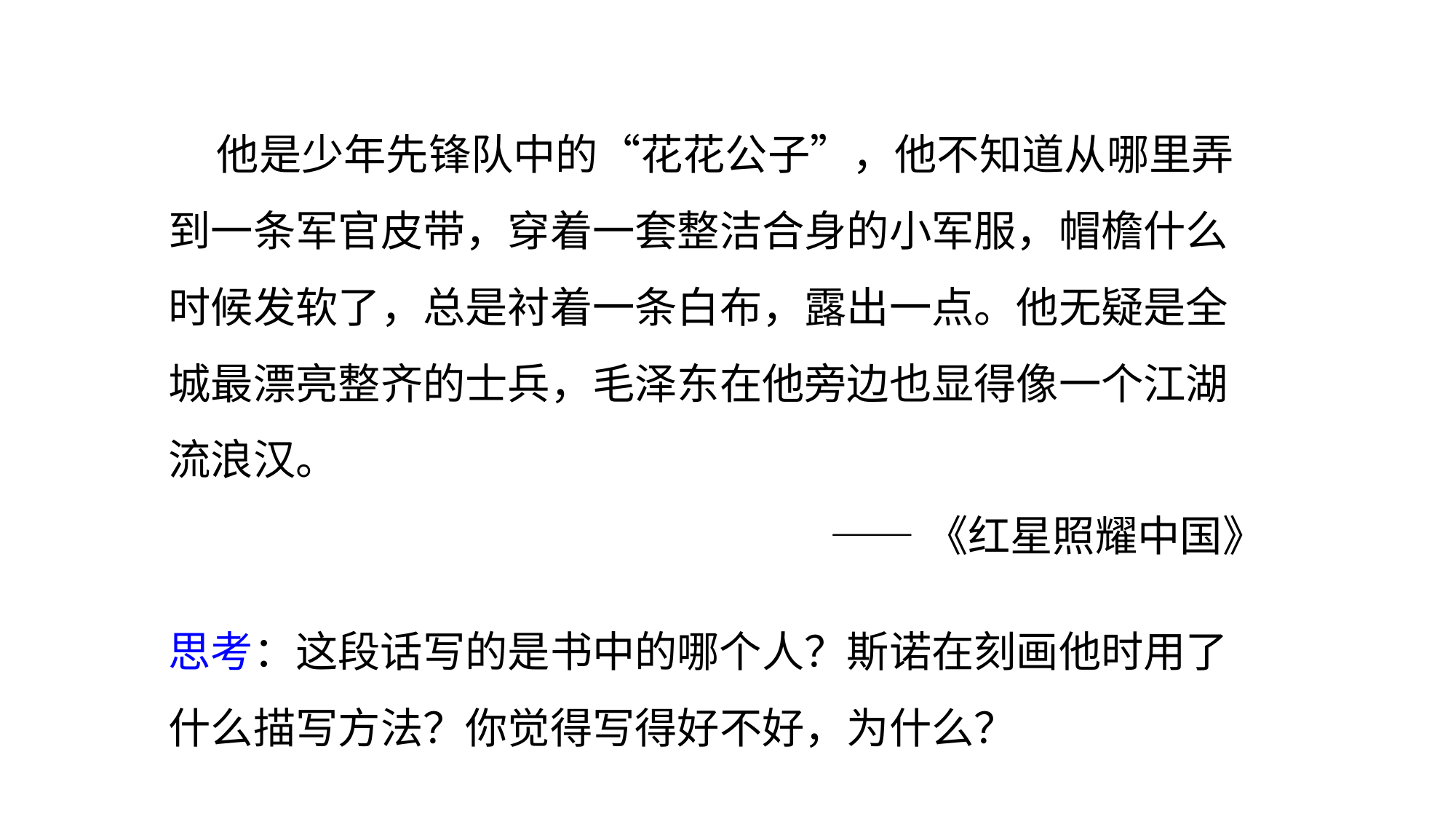

他是少年先锋队中的“花花公子”，他不知道从哪里弄到一条军官皮带，穿着一套整洁合身的小军服，帽檐什么时候发软了，总是衬着一条白布，露出一点。他无疑是全城最漂亮整齐的士兵，毛泽东在他旁边也显得像一个江湖流浪汉。
                       ——《红星照耀中国》
思考：这段话写的是书中的哪个人？斯诺在刻画他时用了什么描写方法？你觉得写得好不好，为什么？